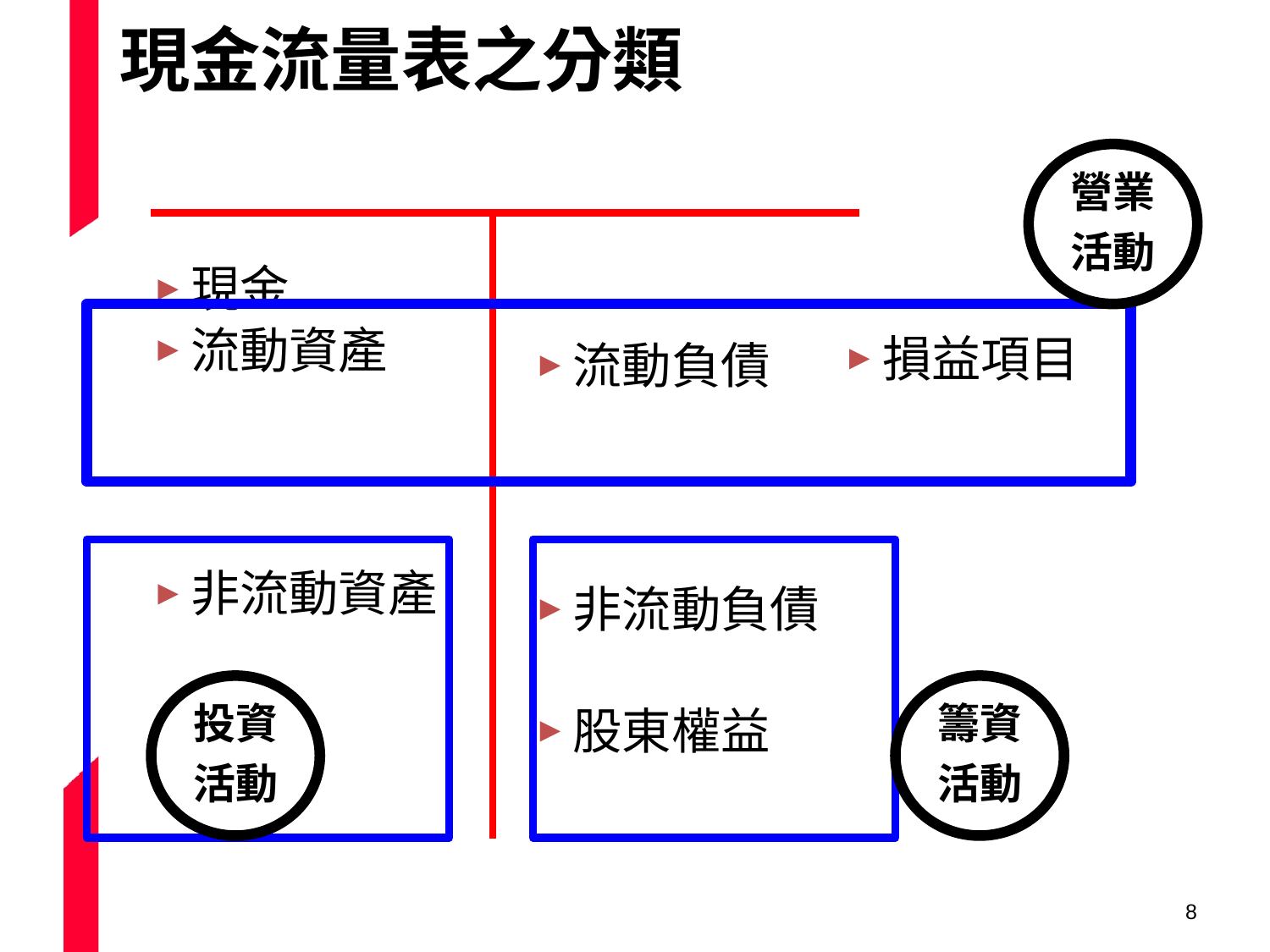

現金流量表之分類
營業
活動

現金
流動資產

非流動資產

損益項目

流動負債

非流動負債

股東權益

投資
活動
籌資
活動
8